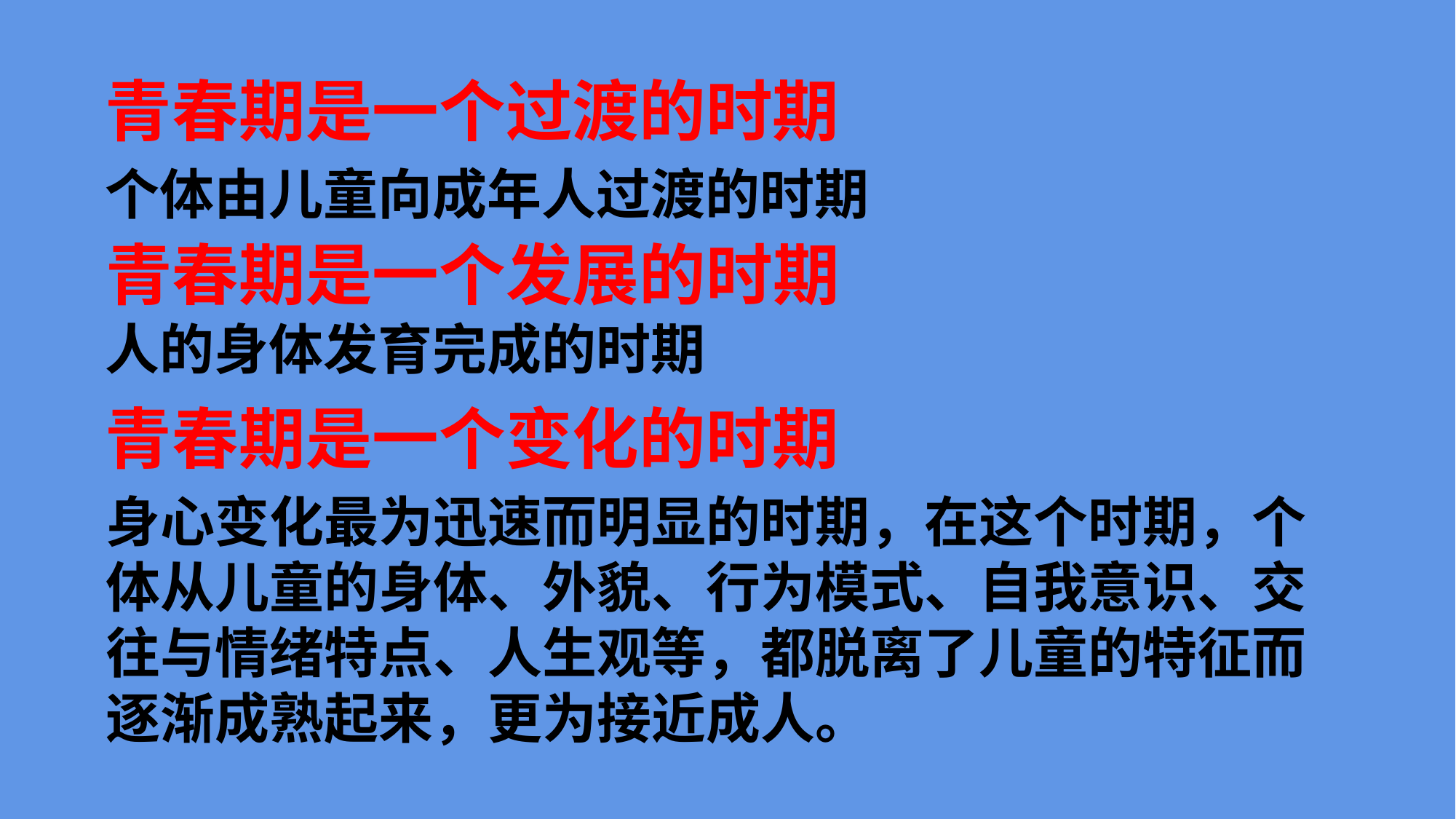

青春期是一个过渡的时期
个体由儿童向成年人过渡的时期
青春期是一个发展的时期
人的身体发育完成的时期
青春期是一个变化的时期
身心变化最为迅速而明显的时期，在这个时期，个体从儿童的身体、外貌、行为模式、自我意识、交往与情绪特点、人生观等，都脱离了儿童的特征而逐渐成熟起来，更为接近成人。